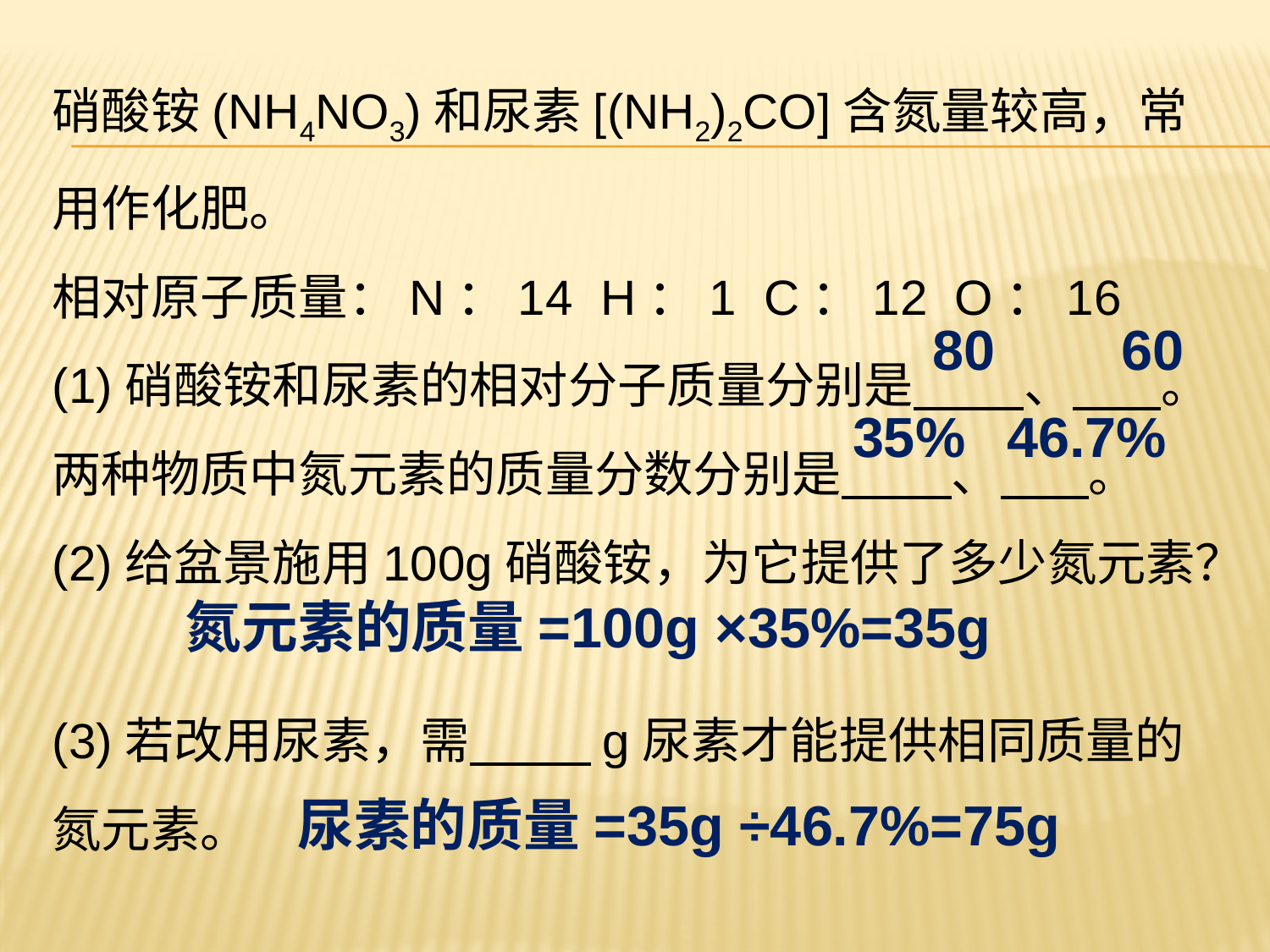

硝酸铵(NH4NO3)和尿素[(NH2)2CO]含氮量较高，常用作化肥。
相对原子质量：N：14  H：1  C：12  O：16
(1)硝酸铵和尿素的相对分子质量分别是          、        。
两种物质中氮元素的质量分数分别是          、        。
(2)给盆景施用100g硝酸铵，为它提供了多少氮元素？

(3)若改用尿素，需           g尿素才能提供相同质量的氮元素。
80
60
35%
46.7%
氮元素的质量=100g ×35%=35g
尿素的质量=35g ÷46.7%=75g